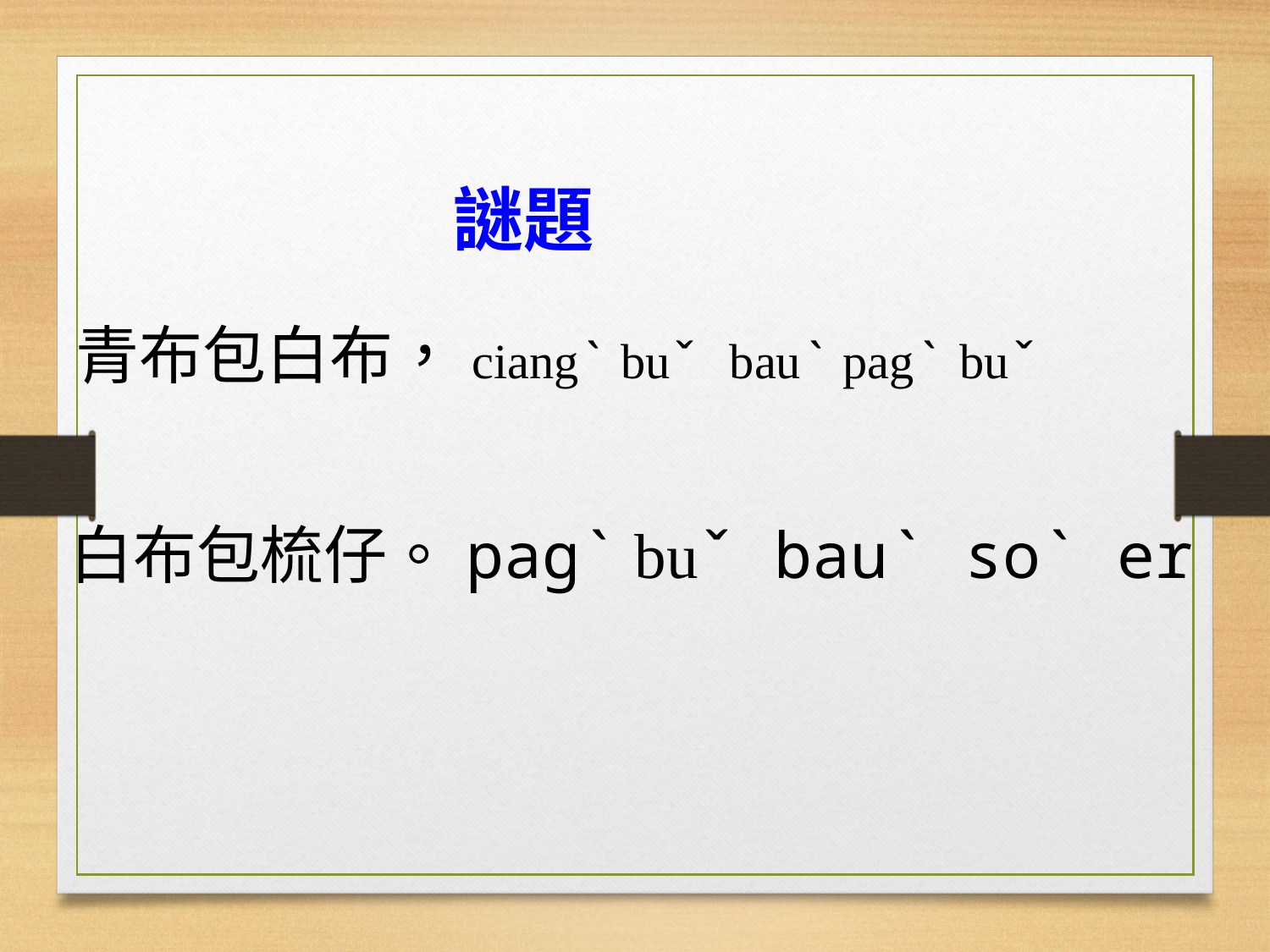

謎題

青布包白布，ciangˋ buˇ bauˋ pagˋ buˇ

 白布包梳仔。pagˋ buˇ bauˋ soˋ er